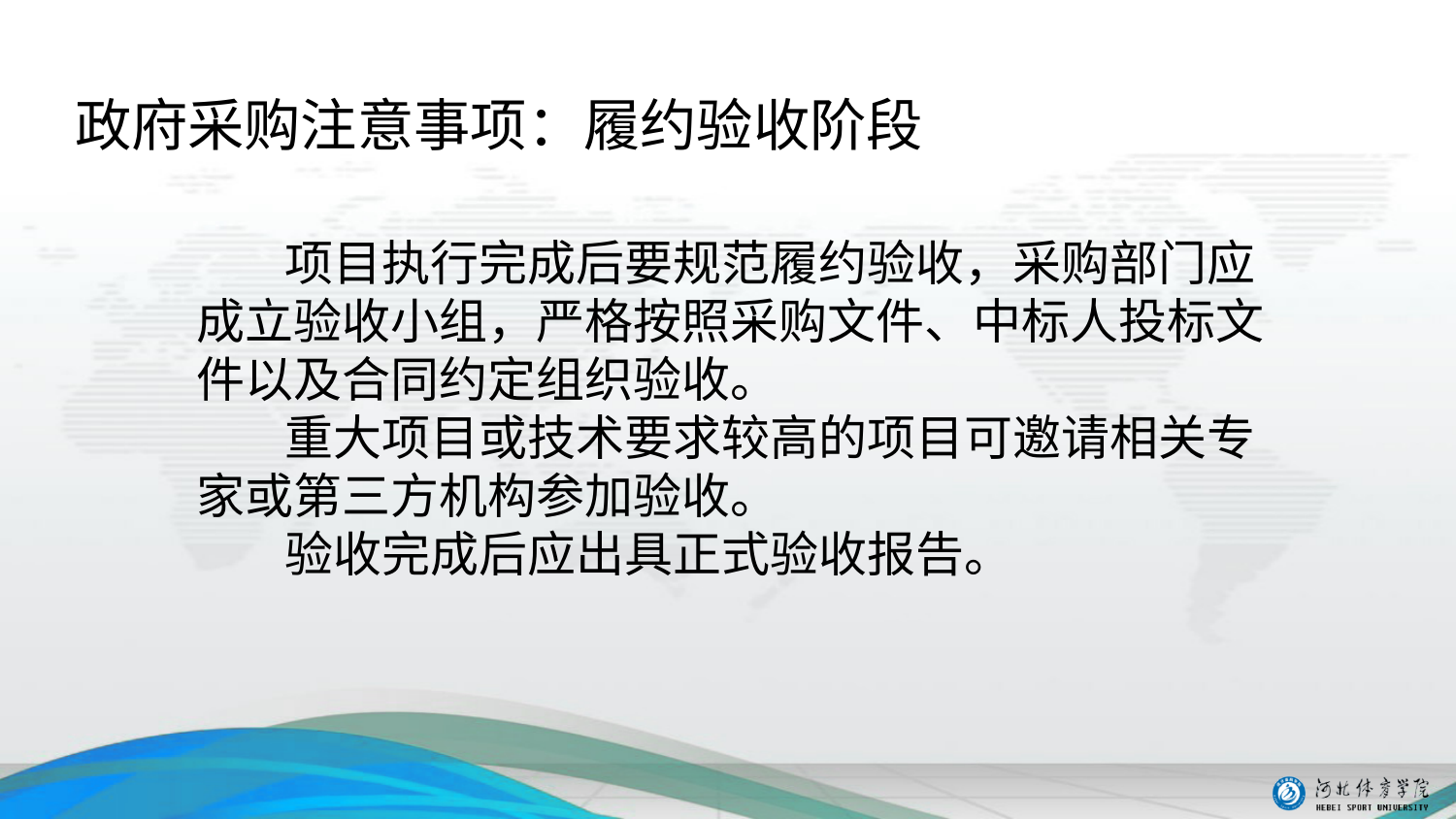

政府采购注意事项：履约验收阶段

       项目执行完成后要规范履约验收，采购部门应成立验收小组，严格按照采购文件、中标人投标文件以及合同约定组织验收。
       重大项目或技术要求较高的项目可邀请相关专家或第三方机构参加验收。
       验收完成后应出具正式验收报告。